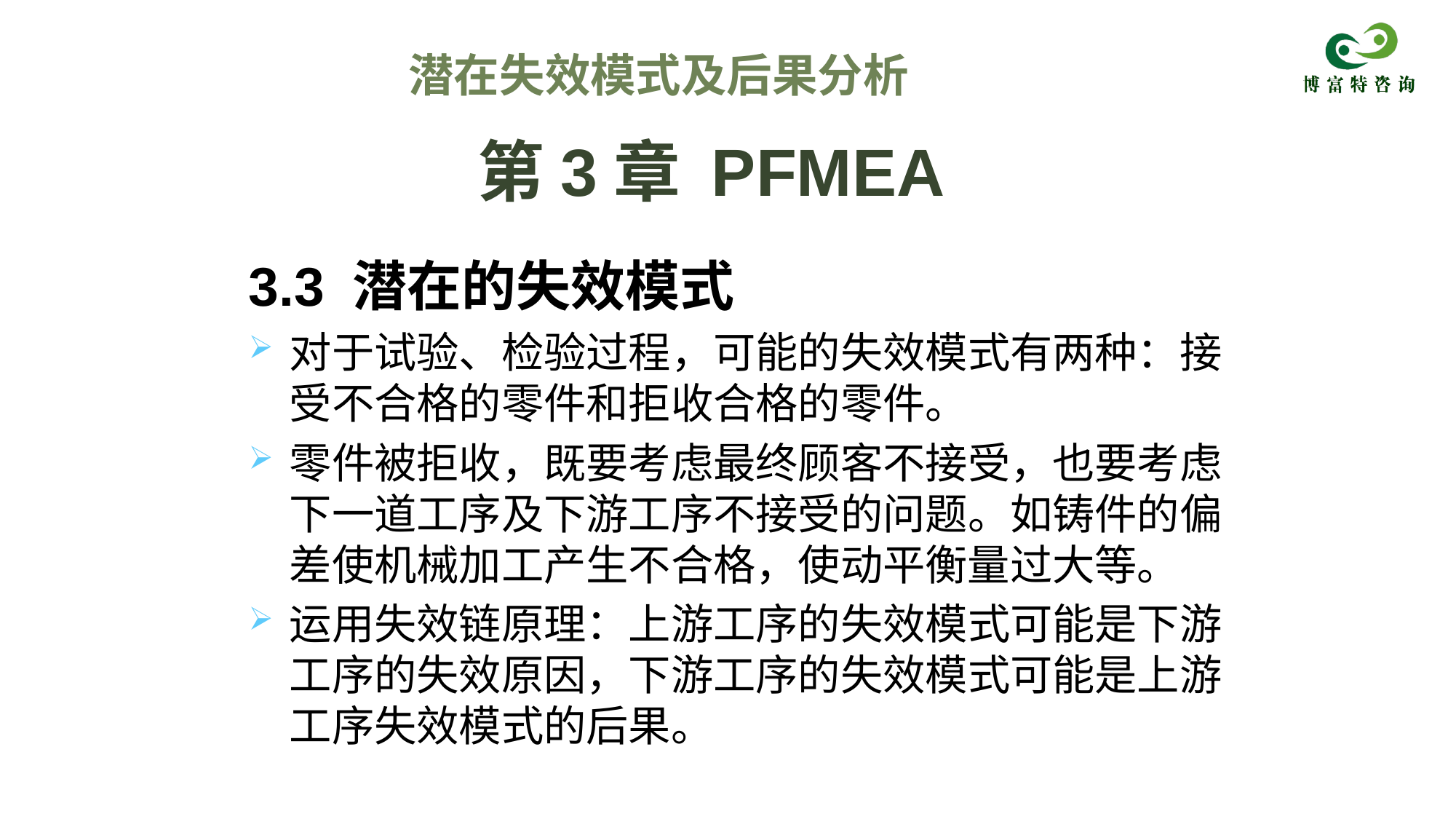

潜在失效模式及后果分析
# 第3章 PFMEA
3.3 潜在的失效模式
对于试验、检验过程，可能的失效模式有两种：接受不合格的零件和拒收合格的零件。
零件被拒收，既要考虑最终顾客不接受，也要考虑下一道工序及下游工序不接受的问题。如铸件的偏差使机械加工产生不合格，使动平衡量过大等。
运用失效链原理：上游工序的失效模式可能是下游工序的失效原因，下游工序的失效模式可能是上游工序失效模式的后果。
39